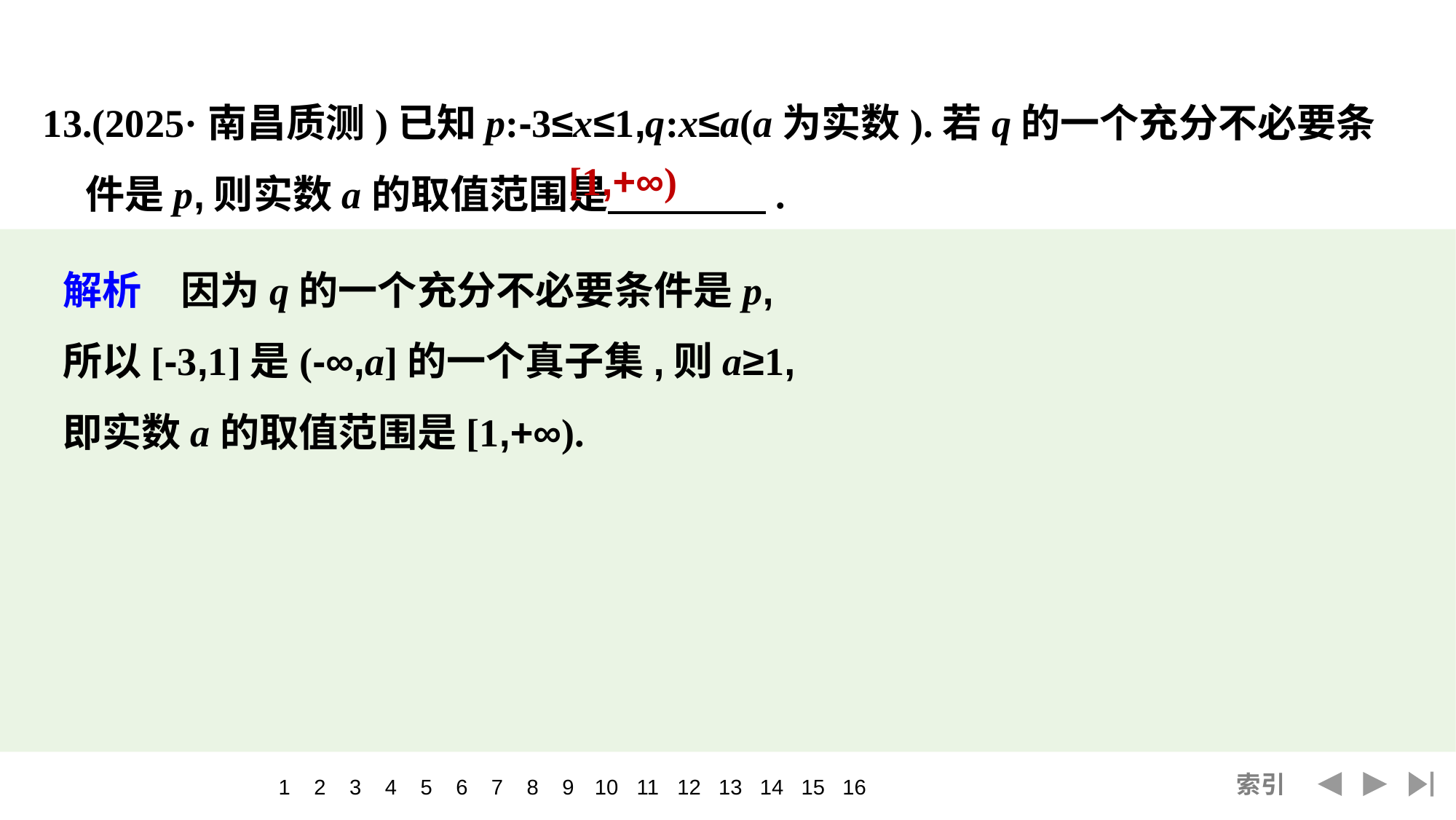

13.(2025·南昌质测)已知p:-3≤x≤1,q:x≤a(a为实数).若q的一个充分不必要条件是p,则实数a的取值范围是　　　　.
[1,+∞)

解析　因为q的一个充分不必要条件是p,
所以[-3,1]是(-∞,a]的一个真子集,则a≥1,
即实数a的取值范围是[1,+∞).